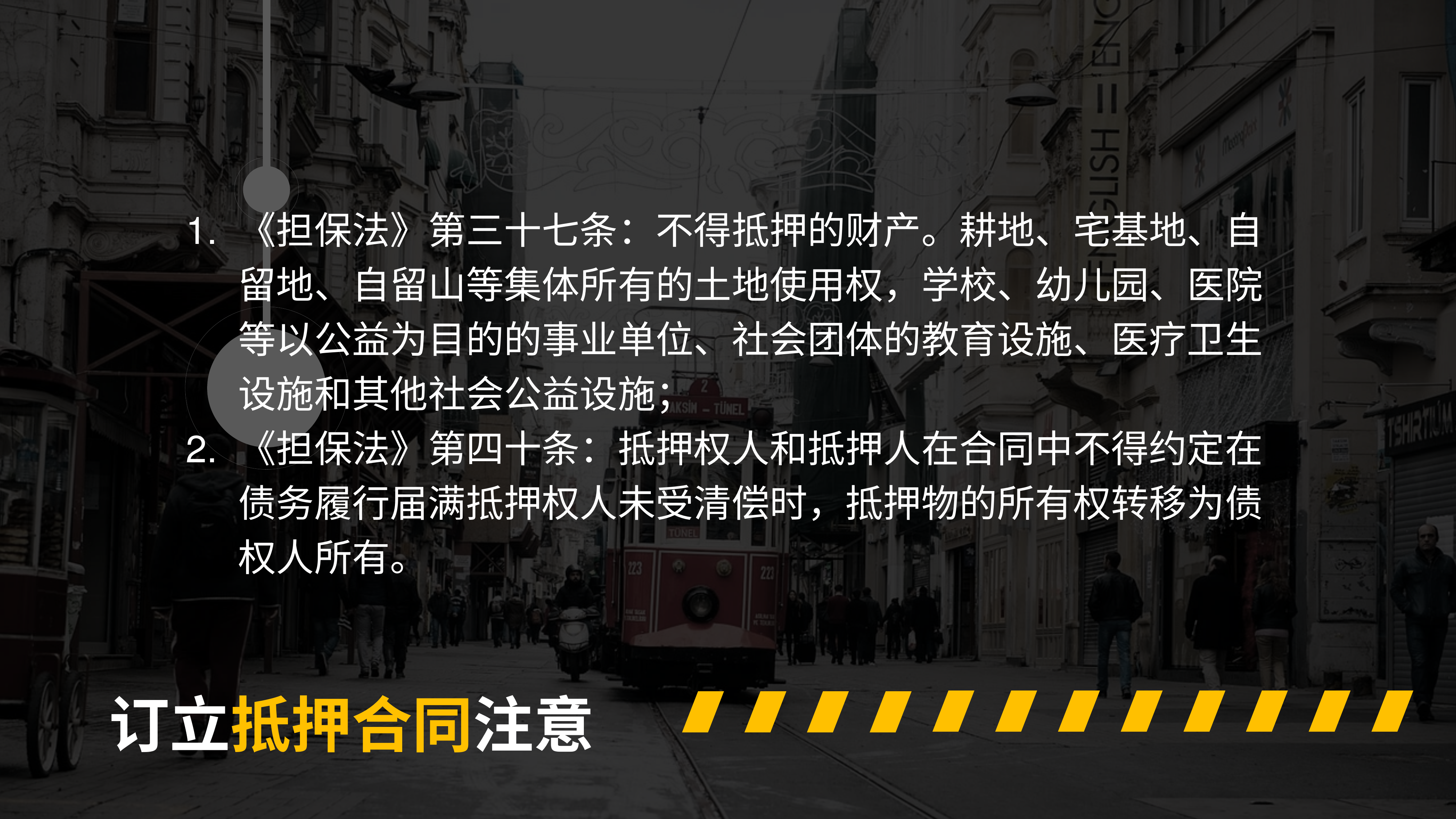

《担保法》第三十七条：不得抵押的财产。耕地、宅基地、自留地、自留山等集体所有的土地使用权，学校、幼儿园、医院等以公益为目的的事业单位、社会团体的教育设施、医疗卫生设施和其他社会公益设施；
《担保法》第四十条：抵押权人和抵押人在合同中不得约定在债务履行届满抵押权人未受清偿时，抵押物的所有权转移为债权人所有。

订立抵押合同注意